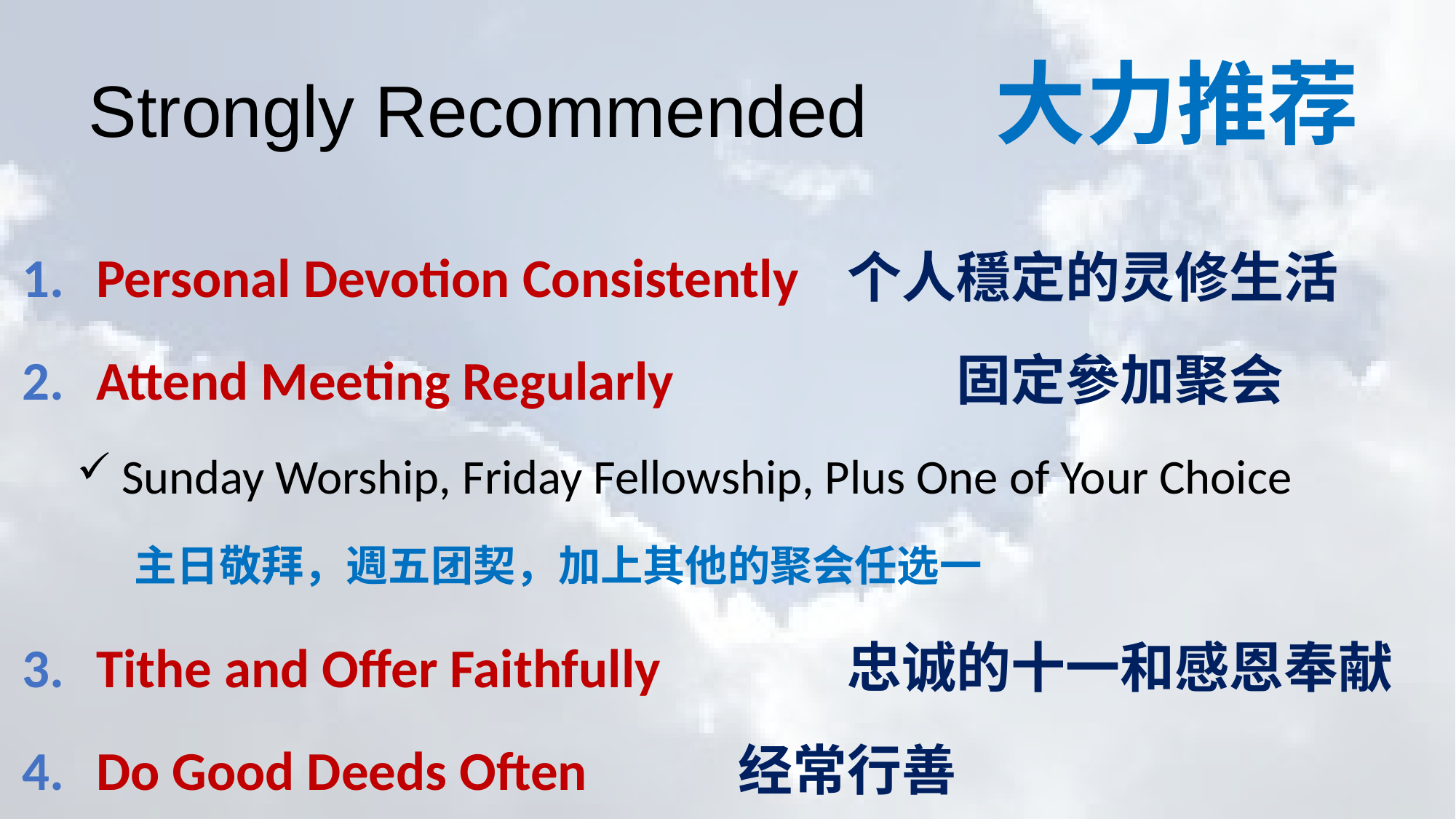

# Strongly Recommended	 大力推荐
 Personal Devotion Consistently	个人穩定的灵修生活

 Attend Meeting Regularly			固定參加聚会

 Sunday Worship, Friday Fellowship, Plus One of Your Choice

     主日敬拜，週五团契，加上其他的聚会任选一

 Tithe and Offer Faithfully 		忠诚的十一和感恩奉献

 Do Good Deeds Often		经常行善